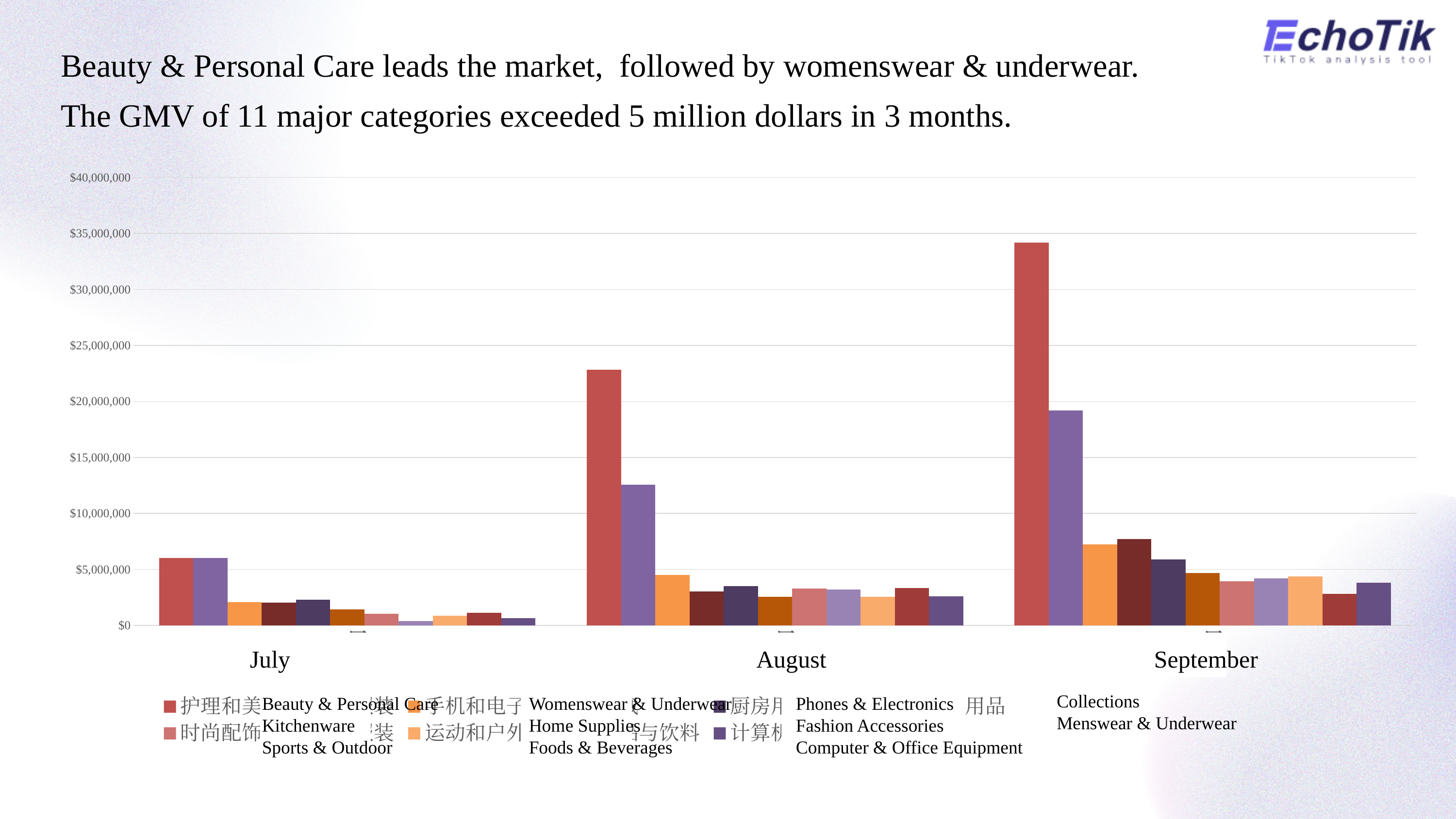

Beauty & Personal Care leads the market,  followed by womenswear & underwear.
The GMV of 11 major categories exceeded 5 million dollars in 3 months.

### Chart

| Category | 护理和美容 | 女士服装 | 手机和电子产品 | 收藏 | 厨房用具 | 家居用品 | 时尚配饰 | 男士服装 | 运动和户外 | 食品与饮料 | 计算机与办公设备 |
|---|---|---|---|---|---|---|---|---|---|---|---|
| 7月 | 6013491.44 | 6012542.22 | 2088655.72 | 2022211.15 | 2275611.43 | 1413857.56 | 1028929.94 | 394562.28 | 846056.86 | 1130165.87 | 651019.51 |
| 8月 | 22846570.44 | 12580430.8 | 4516195.72 | 3042386.96 | 3492519.23 | 2537985.81 | 3301947.84 | 3210227.88 | 2575648.37 | 3323645.32 | 2601455.91 |
| 9月 | 34157177.56 | 19192582.2 | 7246002.29 | 7705660.08 | 5911643.6 | 4666589.14 | 3930853.03 | 4192455.37 | 4362650.22 | 2828426.78 | 3826054.33 |

 July                                                                             August                                                      September

Collections
Menswear & Underwear

Beauty & Personal Care
Kitchenware
Sports & Outdoor
Womenswear & Underwear
Home Supplies
Foods & Beverages
Phones & Electronics
Fashion Accessories
Computer & Office Equipment